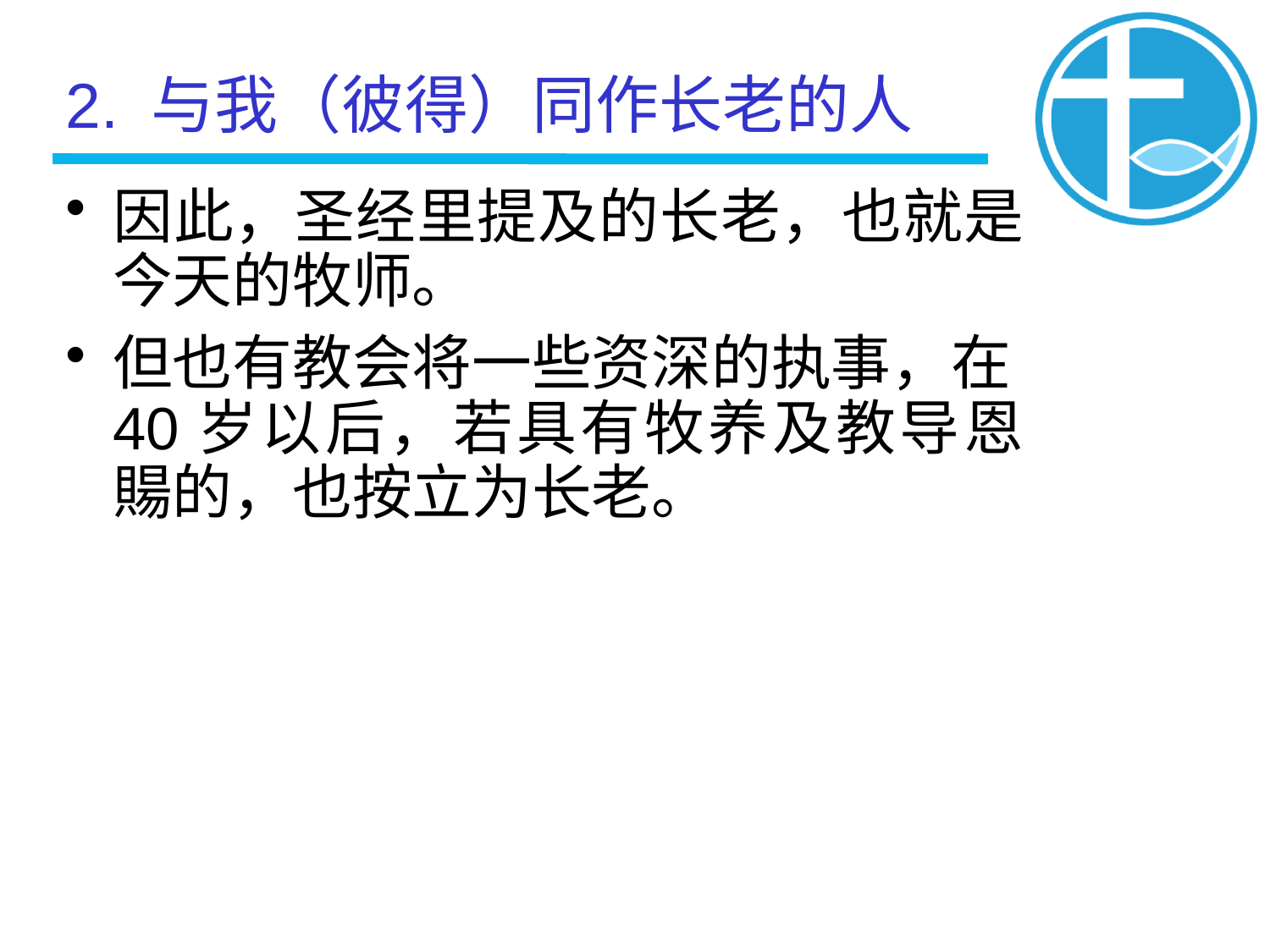

2. 与我（彼得）同作长老的人
因此，圣经里提及的长老，也就是今天的牧师。
但也有教会将一些资深的执事，在40岁以后，若具有牧养及教导恩𧶽的，也按立为长老。